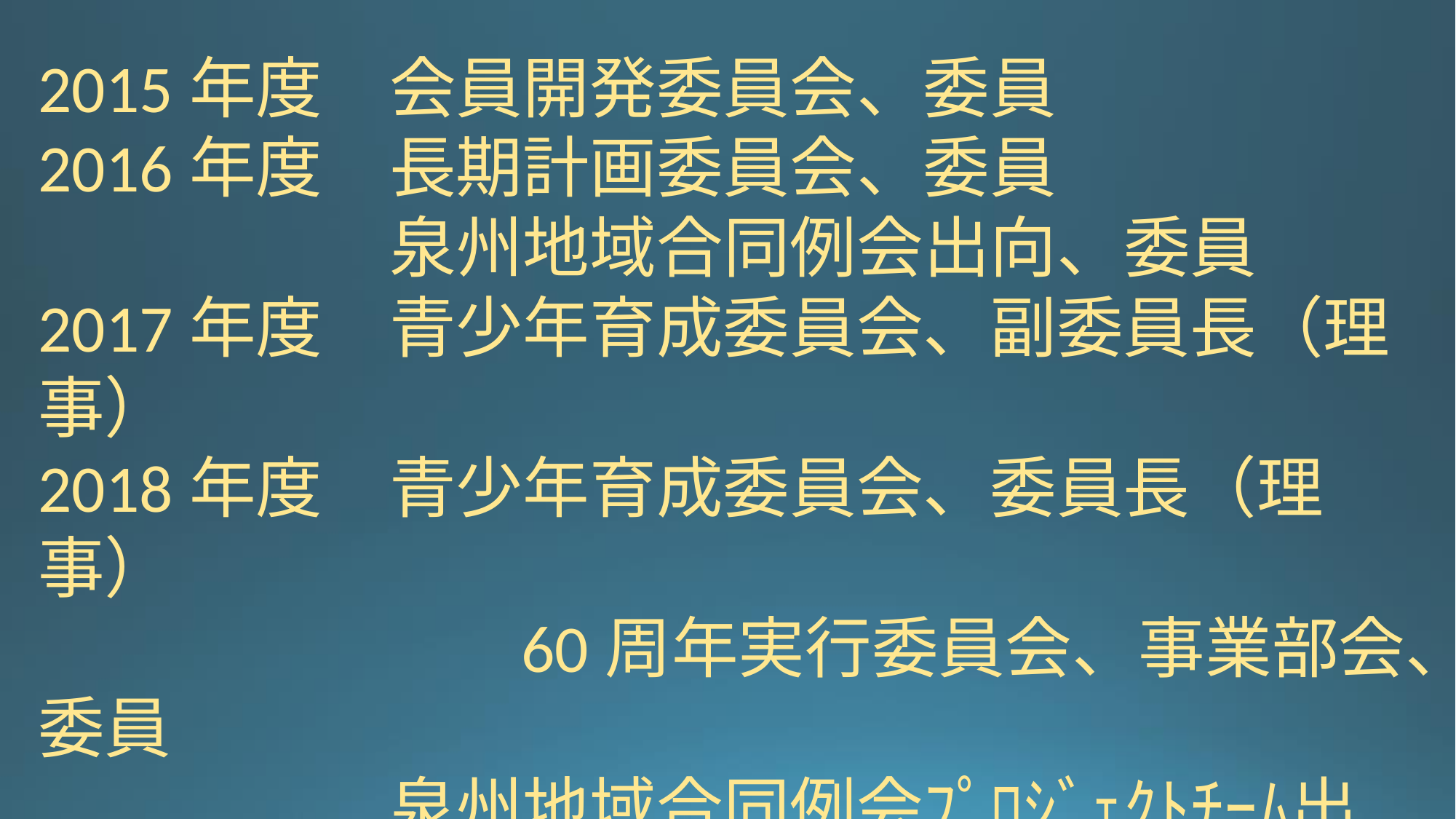

2015年度　会員開発委員会、委員
2016年度　長期計画委員会、委員
		　　泉州地域合同例会出向、委員
2017年度　青少年育成委員会、副委員長（理事）
2018年度　青少年育成委員会、委員長（理事）
　　　　　　　60周年実行委員会、事業部会、委員
		　　泉州地域合同例会ﾌﾟﾛｼﾞｪｸﾄﾁｰﾑ出向、
　　　　　　　委員